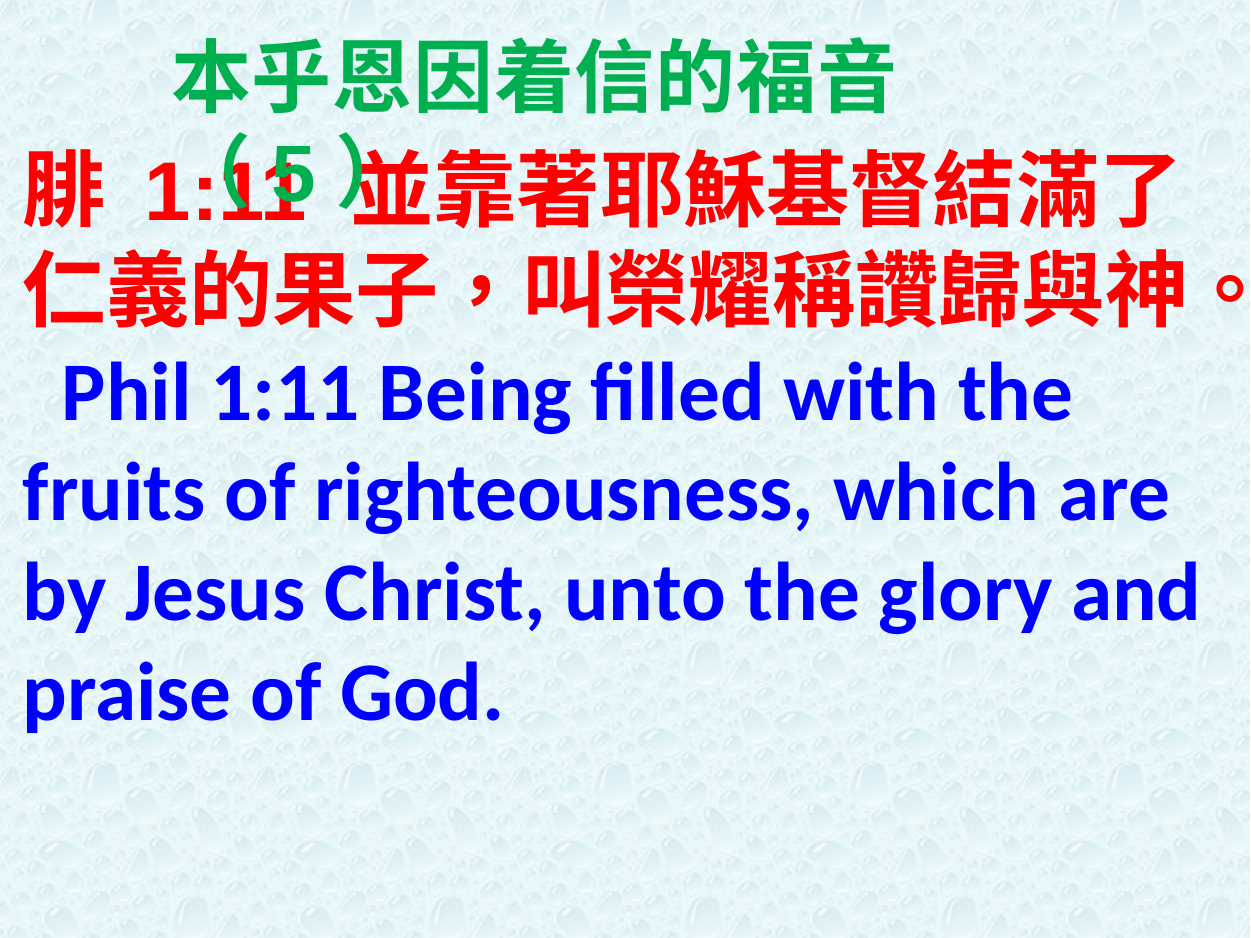

本乎恩因着信的福音（5）
腓 1:11 並靠著耶穌基督結滿了仁義的果子，叫榮耀稱讚歸與神。 Phil 1:11 Being filled with the fruits of righteousness, which are by Jesus Christ, unto the glory and praise of God.